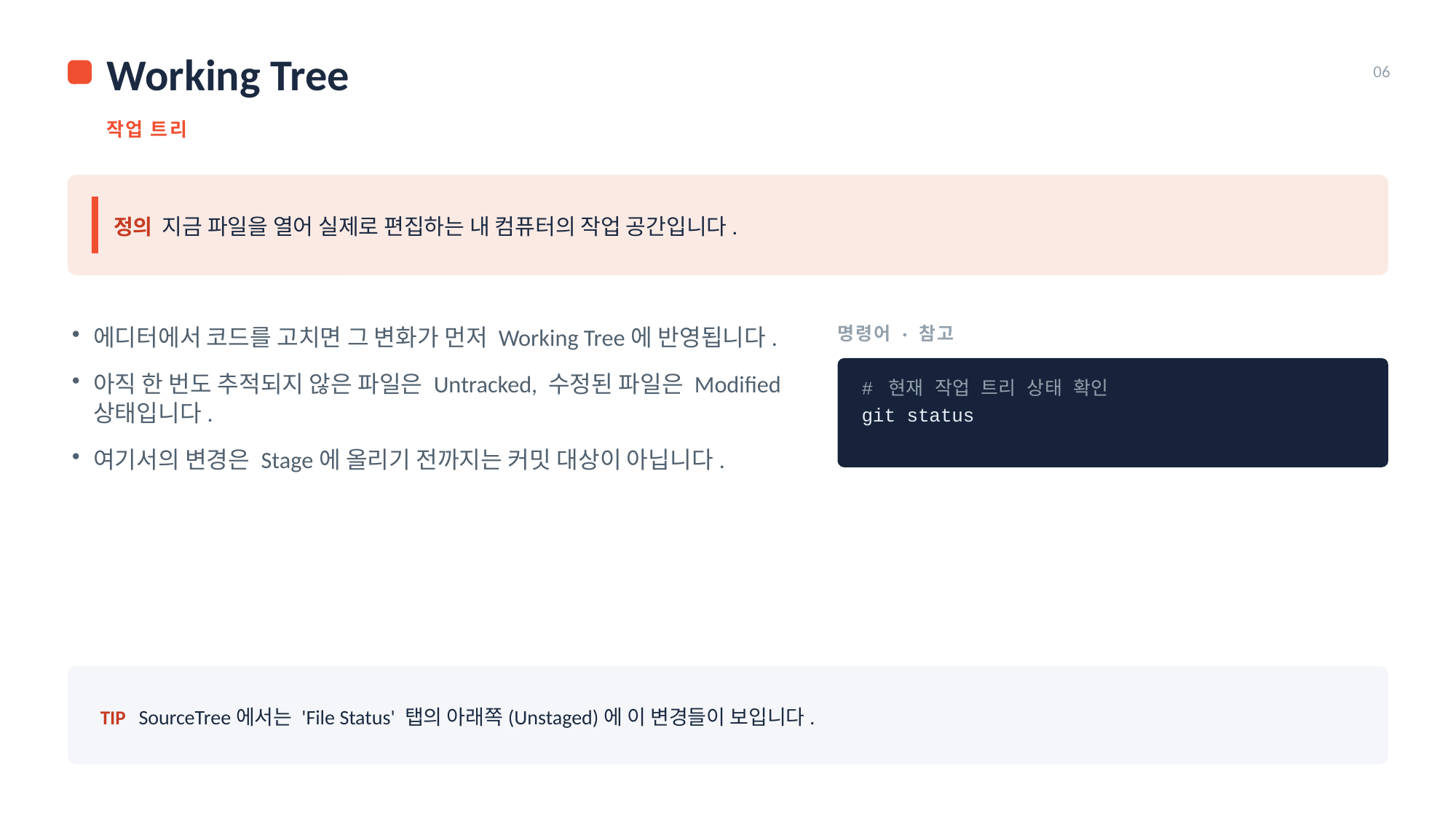

Working Tree
06

작업 트리

정의  지금 파일을 열어 실제로 편집하는 내 컴퓨터의 작업 공간입니다.

명령어 · 참고
에디터에서 코드를 고치면 그 변화가 먼저 Working Tree에 반영됩니다.
아직 한 번도 추적되지 않은 파일은 Untracked, 수정된 파일은 Modified 상태입니다.
여기서의 변경은 Stage에 올리기 전까지는 커밋 대상이 아닙니다.

# 현재 작업 트리 상태 확인
git status

TIP   SourceTree에서는 'File Status' 탭의 아래쪽(Unstaged)에 이 변경들이 보입니다.